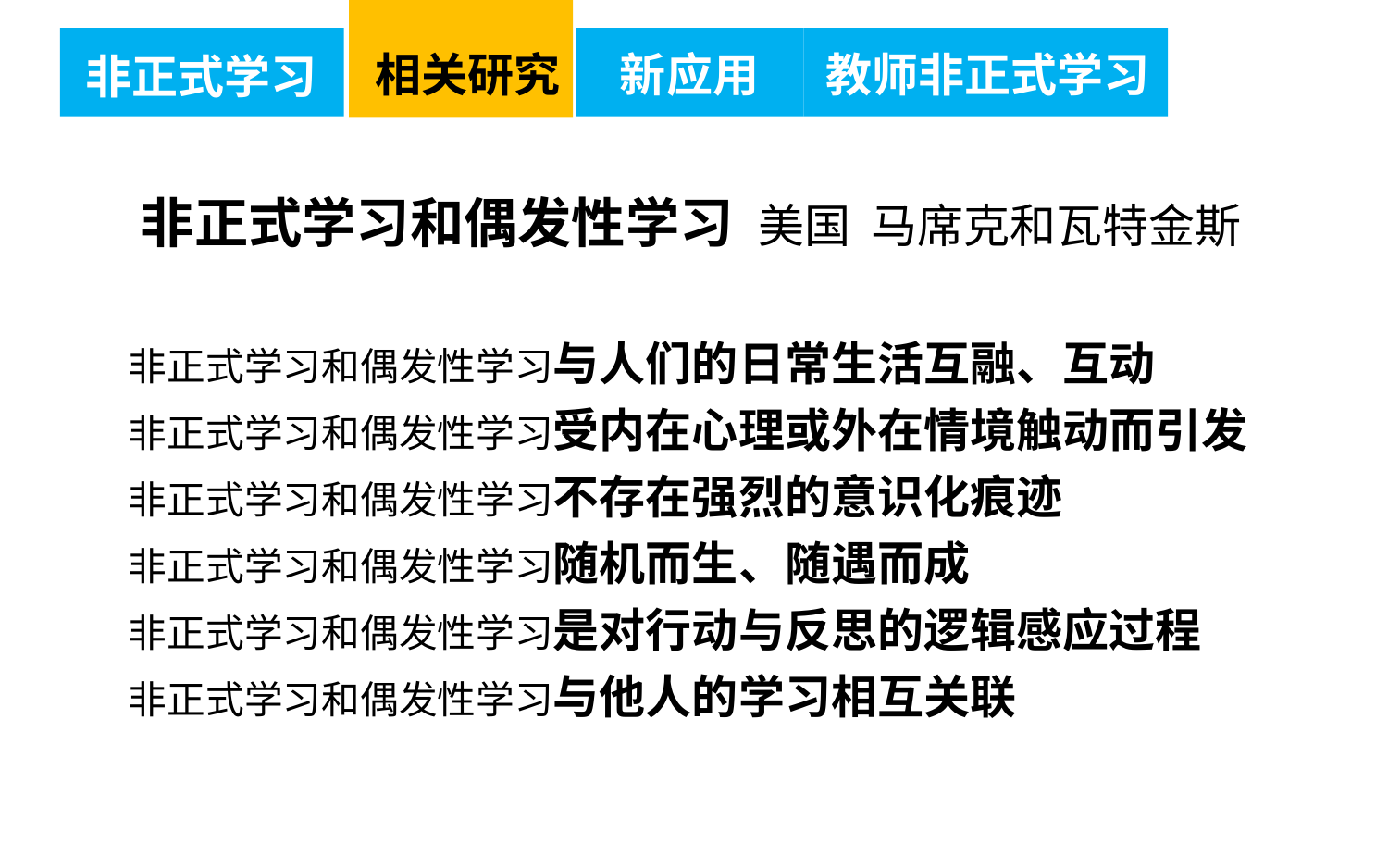

非正式学习和偶发性学习  美国  马席克和瓦特金斯
非正式学习和偶发性学习与人们的日常生活互融、互动
非正式学习和偶发性学习受内在心理或外在情境触动而引发
非正式学习和偶发性学习不存在强烈的意识化痕迹
非正式学习和偶发性学习随机而生、随遇而成
非正式学习和偶发性学习是对行动与反思的逻辑感应过程
非正式学习和偶发性学习与他人的学习相互关联